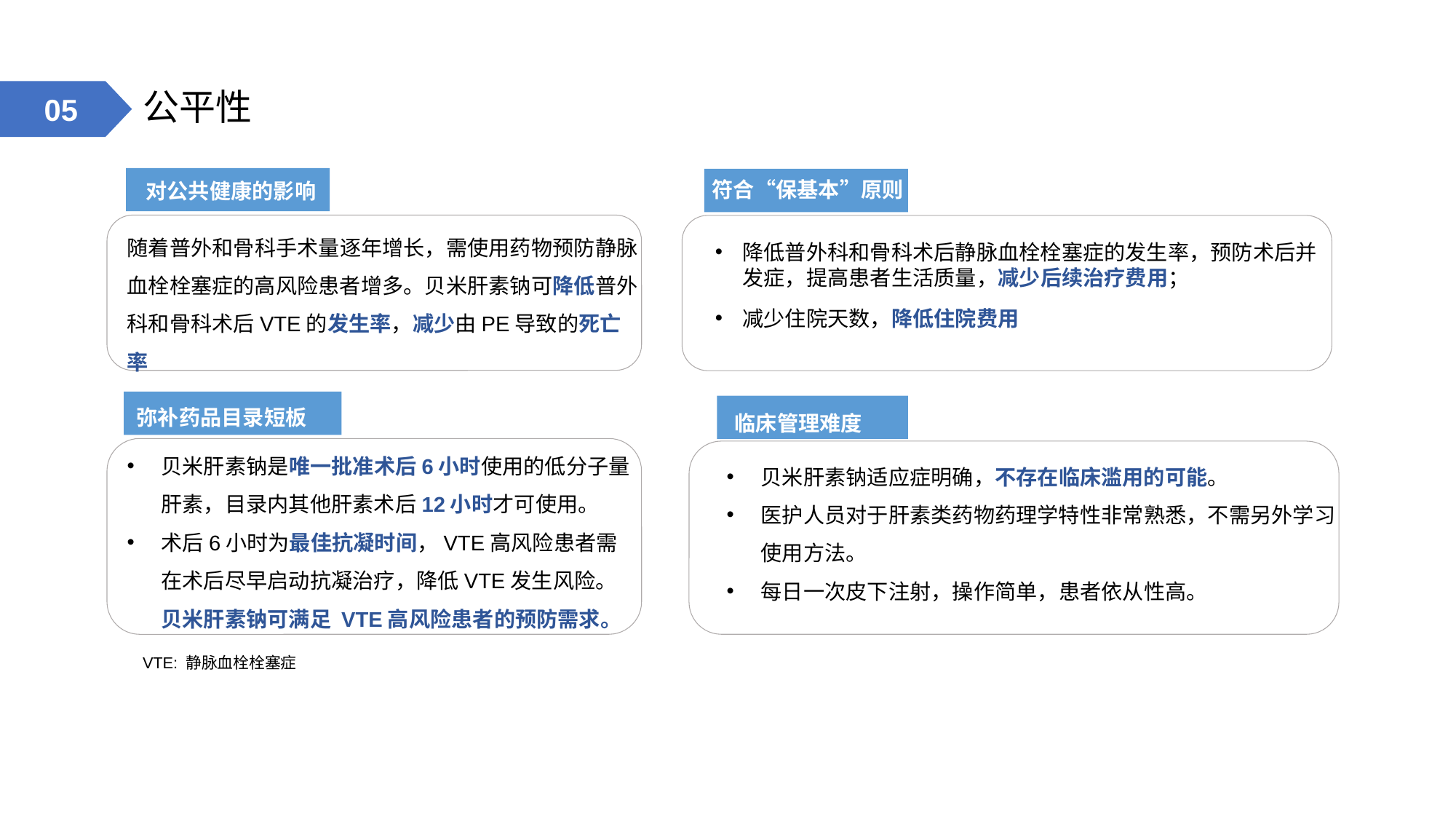

# 公平性
05
对公共健康的影响

 符合“保基本”原则

随着普外和骨科手术量逐年增长，需使用药物预防静脉血栓栓塞症的高风险患者增多。贝米肝素钠可降低普外科和骨科术后VTE的发生率，减少由PE导致的死亡率
降低普外科和骨科术后静脉血栓栓塞症的发生率，预防术后并发症，提高患者生活质量，减少后续治疗费用；
减少住院天数，降低住院费用
弥补药品目录短板

临床管理难度

贝米肝素钠是唯一批准术后6小时使用的低分子量肝素，目录内其他肝素术后12小时才可使用。
术后6小时为最佳抗凝时间，VTE高风险患者需在术后尽早启动抗凝治疗，降低VTE发生风险。贝米肝素钠可满足 VTE高风险患者的预防需求。

贝米肝素钠适应症明确，不存在临床滥用的可能。
医护人员对于肝素类药物药理学特性非常熟悉，不需另外学习使用方法。
每日一次皮下注射，操作简单，患者依从性高。

VTE: 静脉血栓栓塞症